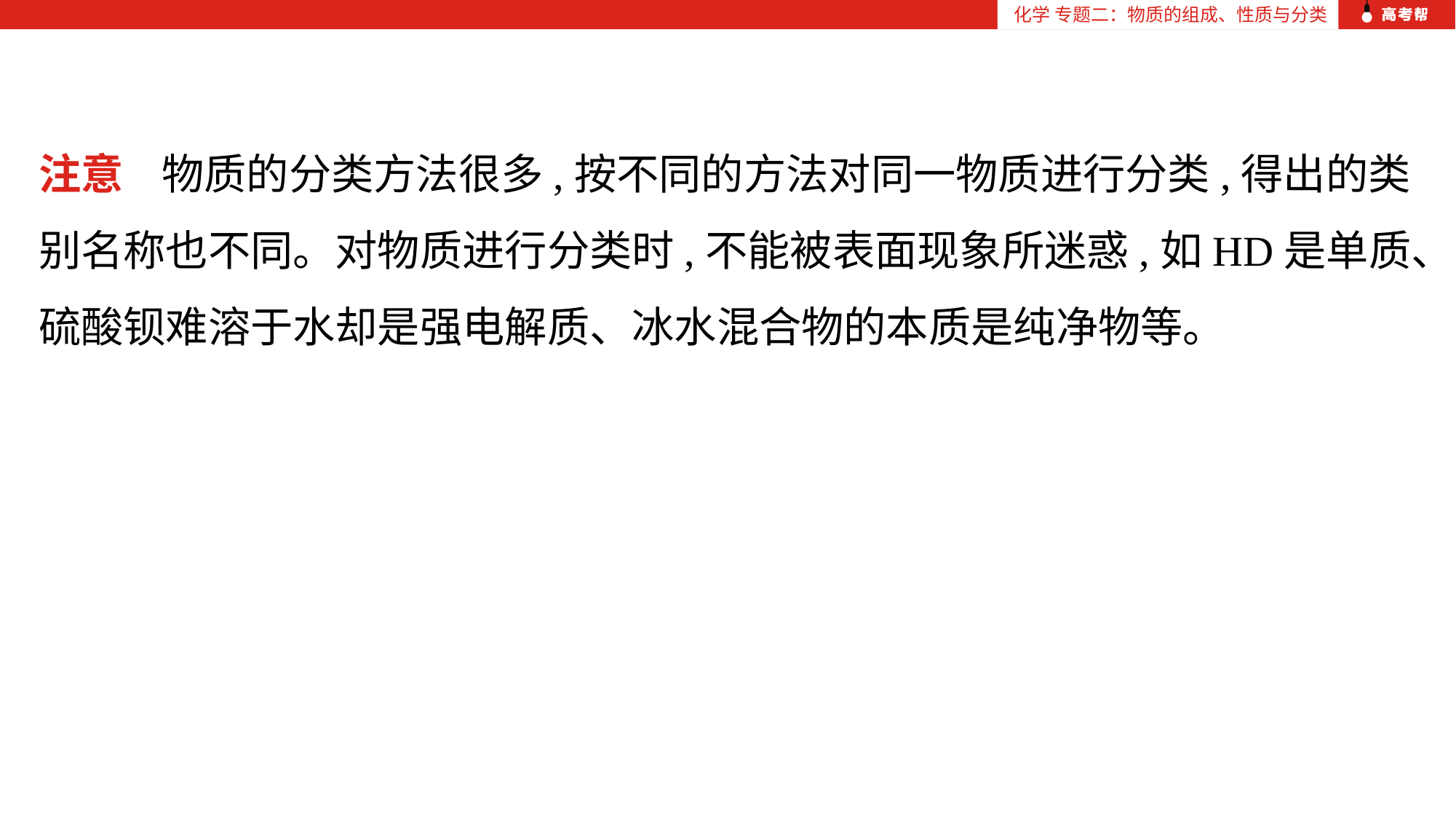

化学 专题二：物质的组成、性质与分类
注意    物质的分类方法很多,按不同的方法对同一物质进行分类,得出的类别名称也不同。对物质进行分类时,不能被表面现象所迷惑,如HD是单质、硫酸钡难溶于水却是强电解质、冰水混合物的本质是纯净物等。